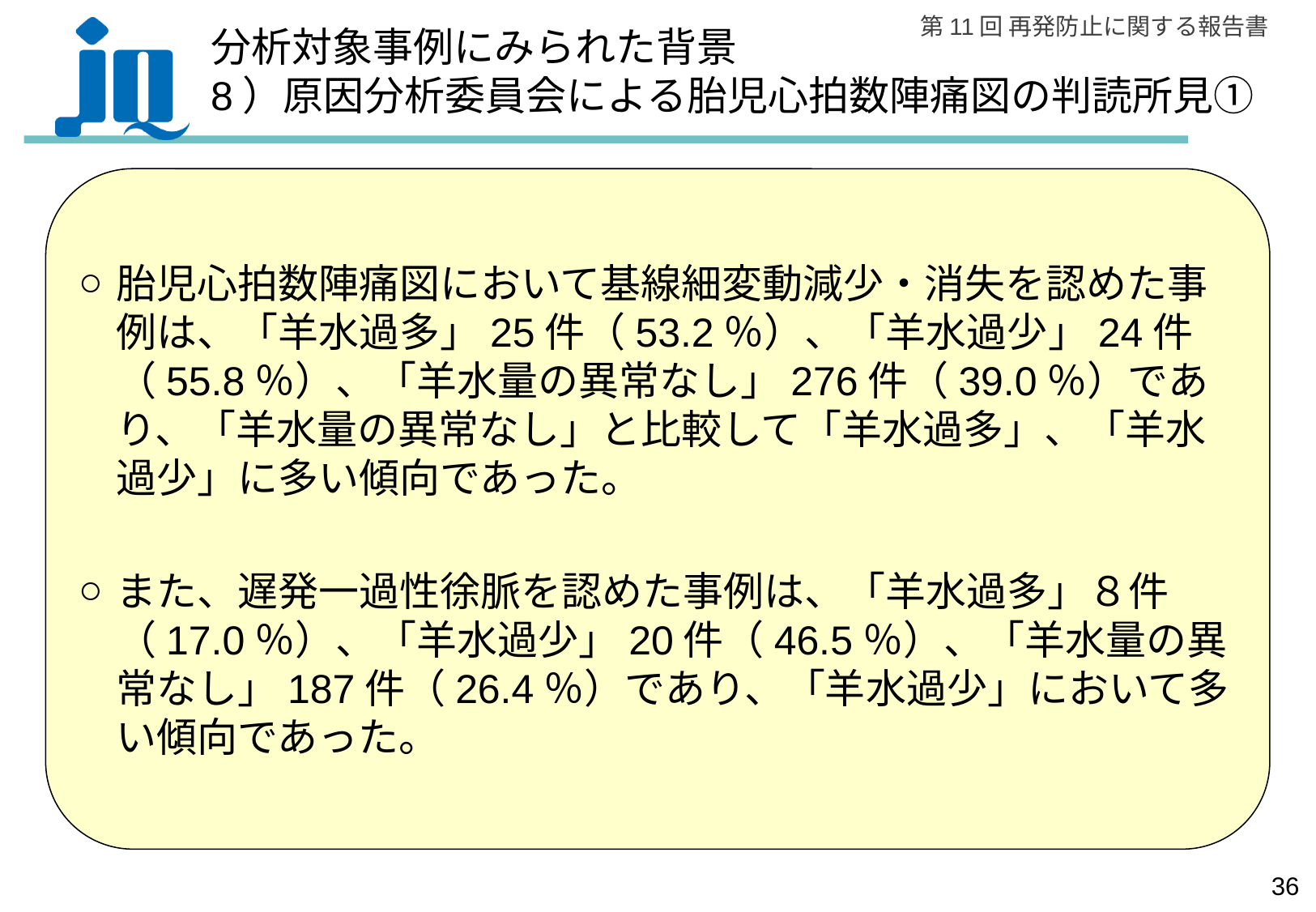

分析対象事例にみられた背景
8）原因分析委員会による胎児心拍数陣痛図の判読所見①
胎児心拍数陣痛図において基線細変動減少・消失を認めた事例は、「羊水過多」25件（53.2％）、「羊水過少」24件（55.8％）、「羊水量の異常なし」276件（39.0％）であり、「羊水量の異常なし」と比較して「羊水過多」、「羊水過少」に多い傾向であった。

また、遅発一過性徐脈を認めた事例は、「羊水過多」８件（17.0％）、「羊水過少」20件（46.5％）、「羊水量の異常なし」187件（26.4％）であり、「羊水過少」において多い傾向であった。
36